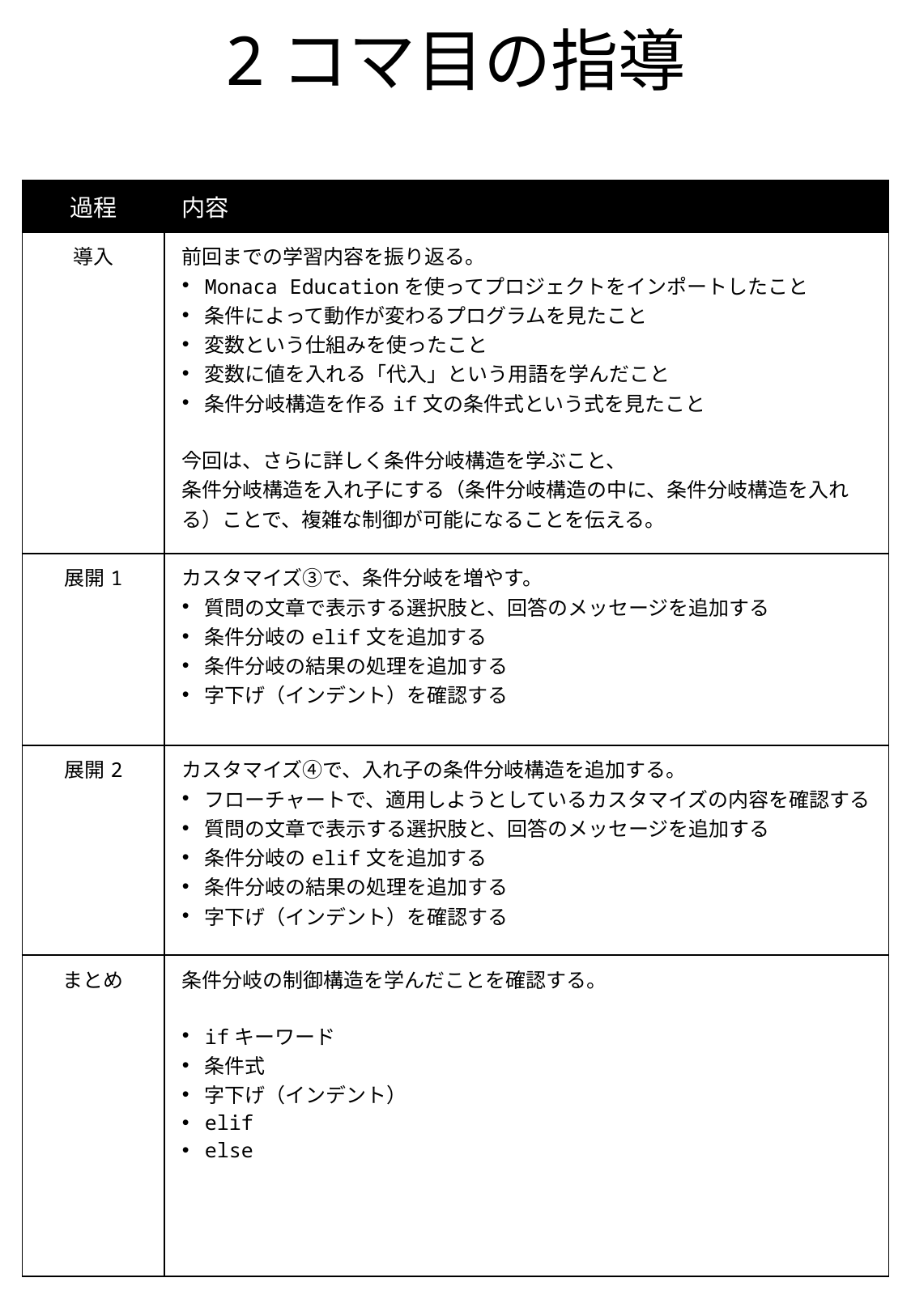

# 2コマ目の指導
| 過程 | 内容 |
| --- | --- |
| 導入 | 前回までの学習内容を振り返る。 Monaca Educationを使ってプロジェクトをインポートしたこと 条件によって動作が変わるプログラムを見たこと 変数という仕組みを使ったこと 変数に値を入れる「代入」という用語を学んだこと 条件分岐構造を作るif文の条件式という式を見たこと 今回は、さらに詳しく条件分岐構造を学ぶこと、 条件分岐構造を入れ子にする（条件分岐構造の中に、条件分岐構造を入れる）ことで、複雑な制御が可能になることを伝える。 |
| 展開1 | カスタマイズ③で、条件分岐を増やす。 質問の文章で表示する選択肢と、回答のメッセージを追加する 条件分岐のelif文を追加する 条件分岐の結果の処理を追加する 字下げ（インデント）を確認する |
| 展開2 | カスタマイズ④で、入れ子の条件分岐構造を追加する。 フローチャートで、適用しようとしているカスタマイズの内容を確認する 質問の文章で表示する選択肢と、回答のメッセージを追加する 条件分岐のelif文を追加する 条件分岐の結果の処理を追加する 字下げ（インデント）を確認する |
| まとめ | 条件分岐の制御構造を学んだことを確認する。 ifキーワード 条件式 字下げ（インデント） elif else |